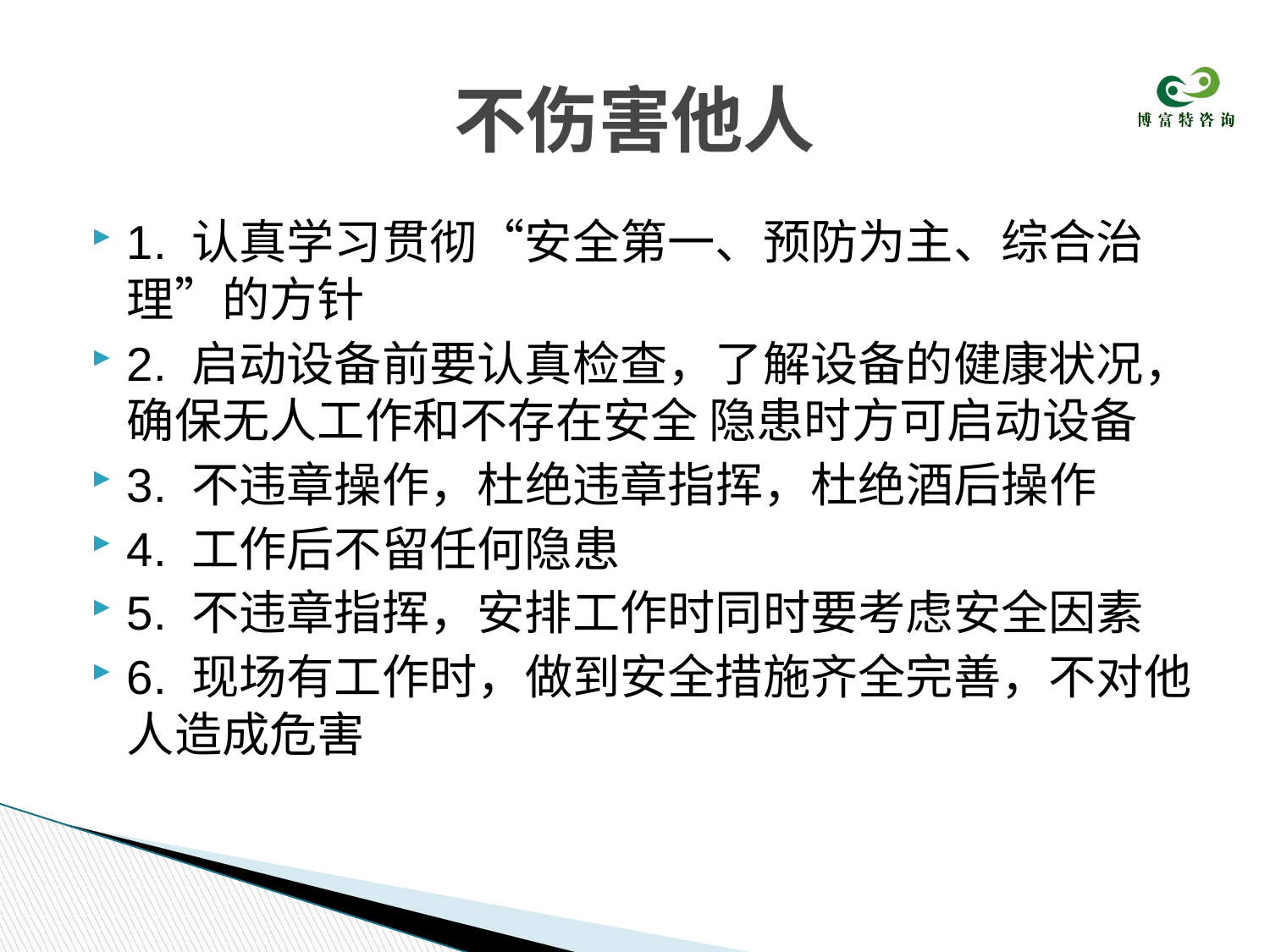

# 不伤害他人
1. 认真学习贯彻“安全第一、预防为主、综合治理”的方针
2. 启动设备前要认真检查，了解设备的健康状况，确保无人工作和不存在安全 隐患时方可启动设备
3. 不违章操作，杜绝违章指挥，杜绝酒后操作
4. 工作后不留任何隐患
5. 不违章指挥，安排工作时同时要考虑安全因素
6. 现场有工作时，做到安全措施齐全完善，不对他人造成危害